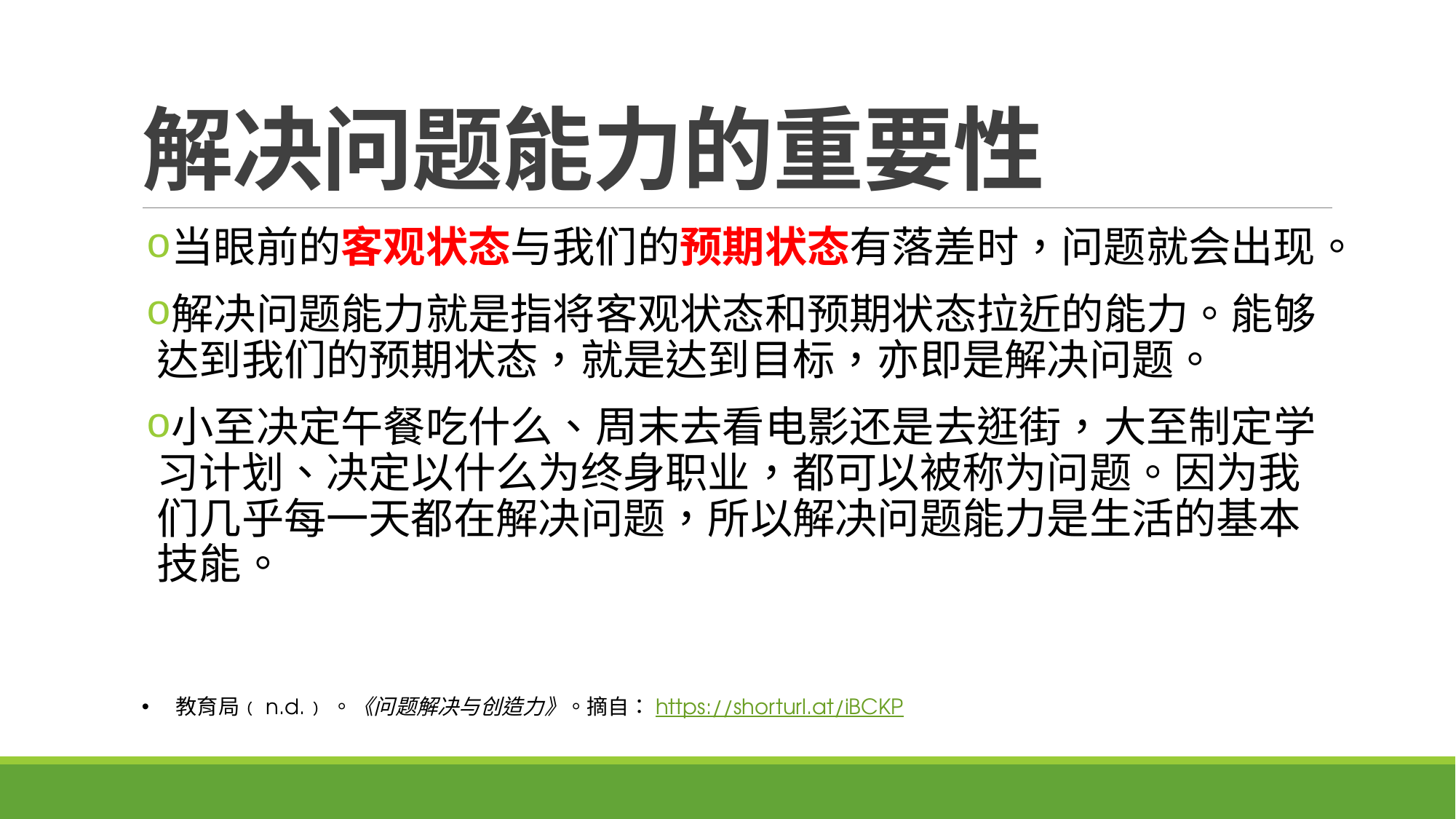

# 解决问题能力的重要性
当眼前的客观状态与我们的预期状态有落差时，问题就会出现。
解决问题能力就是指将客观状态和预期状态拉近的能力。能够达到我们的预期状态，就是达到目标，亦即是解决问题。
小至决定午餐吃什么、周末去看电影还是去逛街，大至制定学习计划、决定以什么为终身职业，都可以被称为问题。因为我们几乎每一天都在解决问题，所以解决问题能力是生活的基本技能。

教育局﹙n.d.﹚。《问题解决与创造力》。摘自：https://shorturl.at/iBCKP